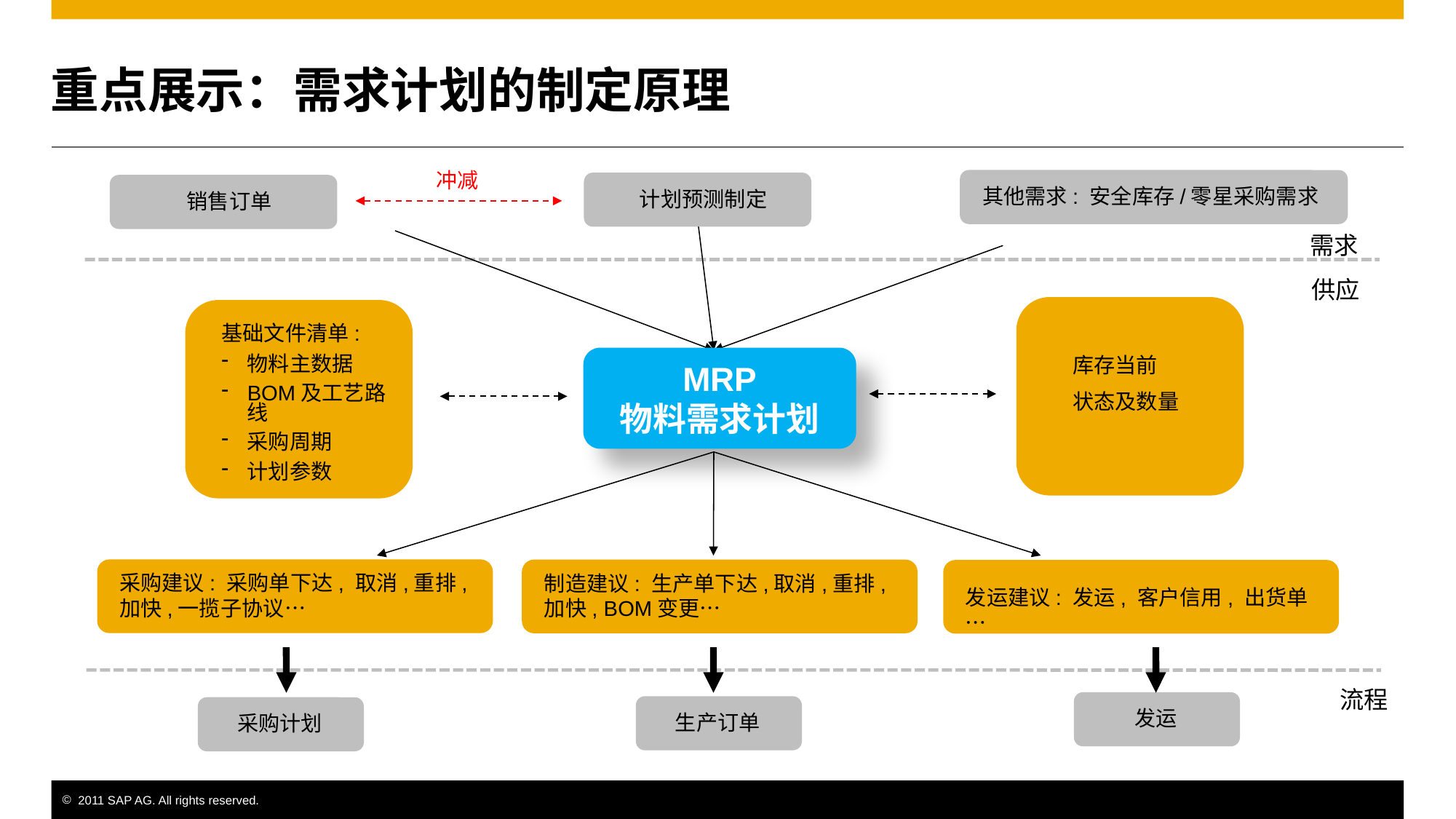

重点展示：需求计划的制定原理
冲减

其他需求: 安全库存/零星采购需求

计划预测制定

销售订单
需求

供应

库存当前
状态及数量

基础文件清单:
物料主数据
BOM及工艺路线
采购周期
计划参数
MRP
物料需求计划

采购建议: 采购单下达, 取消,重排,加快,一揽子协议…

制造建议: 生产单下达,取消,重排,加快, BOM变更…

发运建议: 发运, 客户信用, 出货单…

流程

发运

生产订单

采购计划